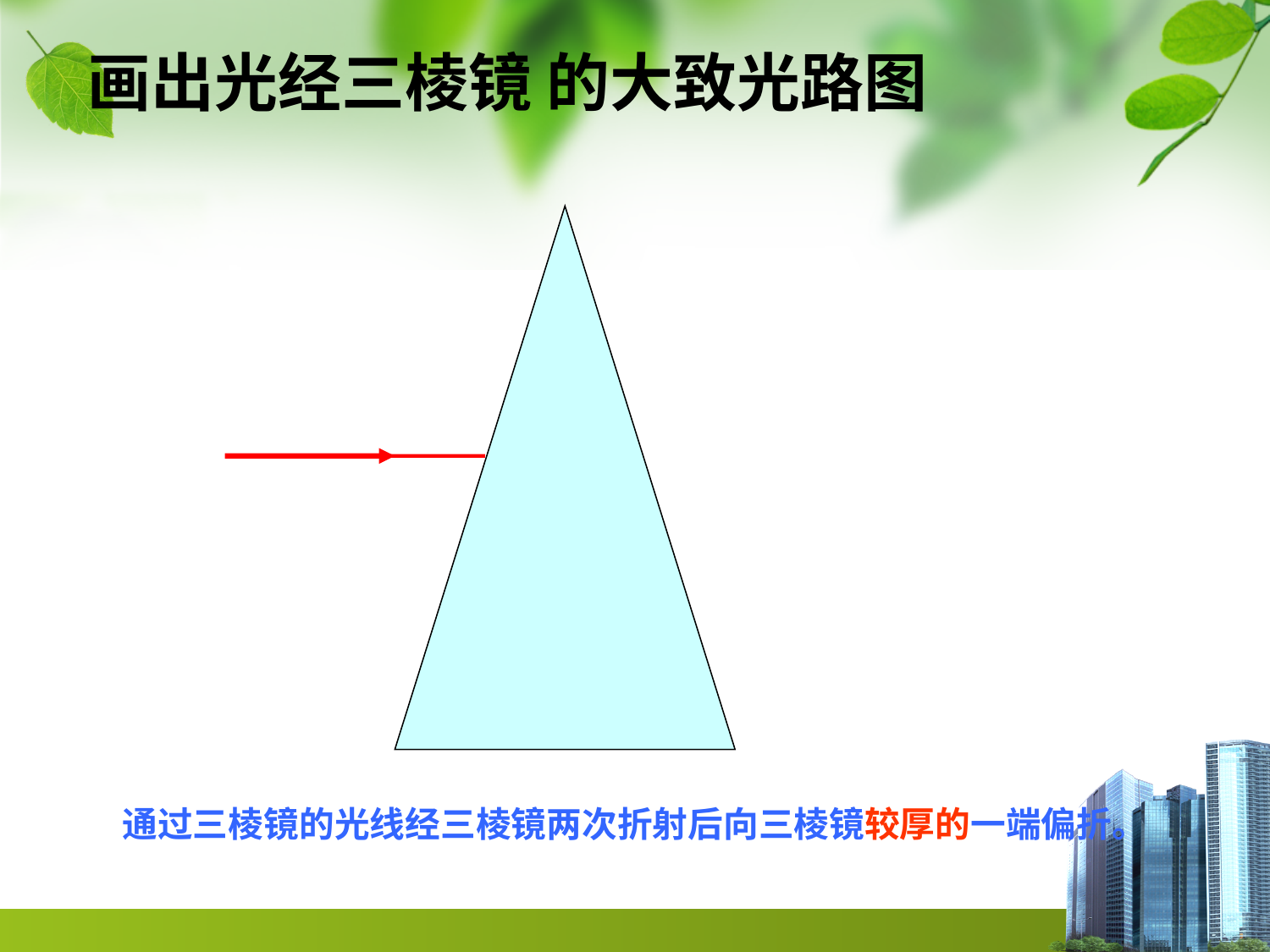

画出光经三棱镜 的大致光路图

通过三棱镜的光线经三棱镜两次折射后向三棱镜较厚的一端偏折。